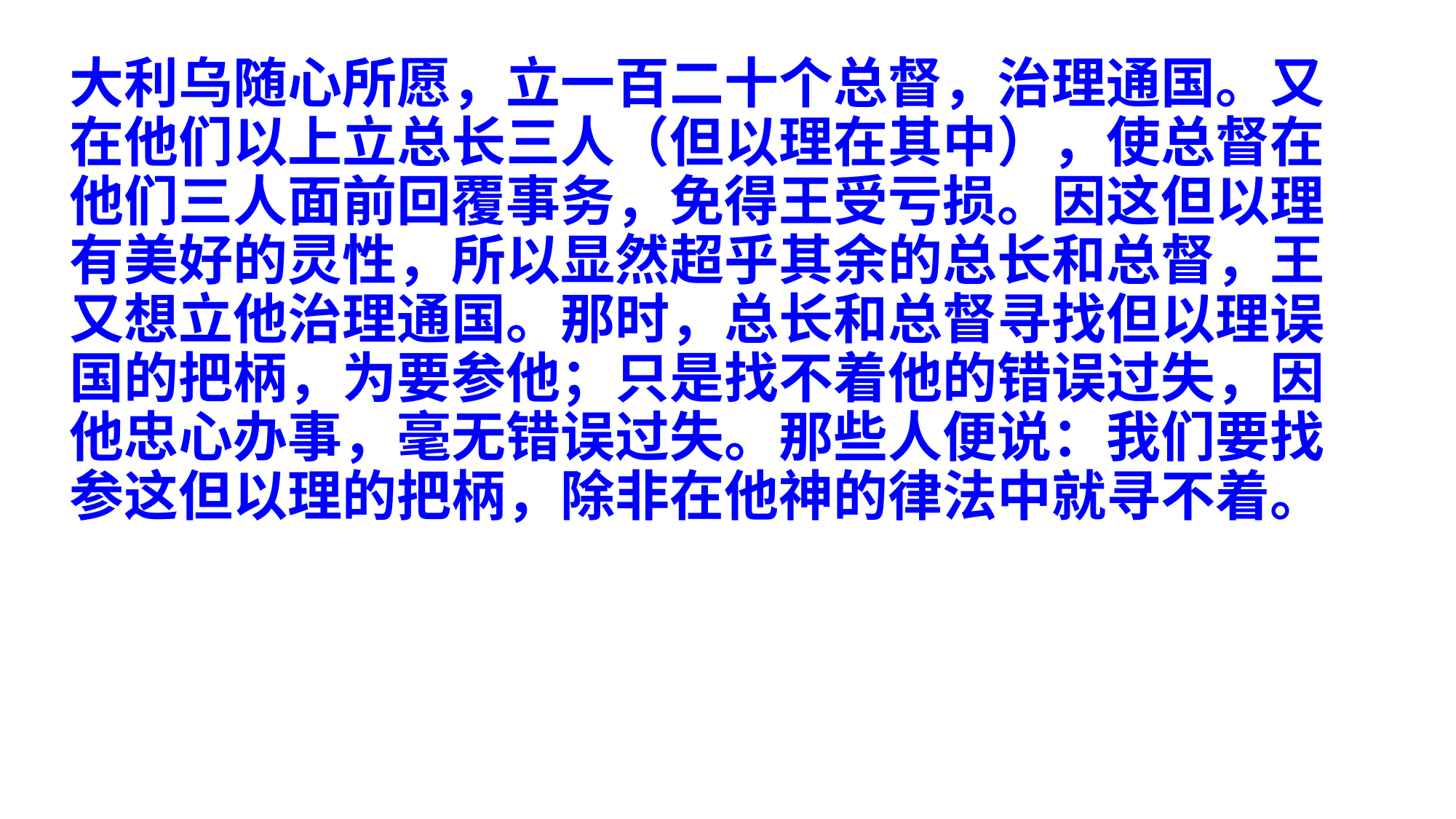

大利乌随心所愿，立一百二十个总督，治理通国。又在他们以上立总长三人（但以理在其中），使总督在他们三人面前回覆事务，免得王受亏损。因这但以理有美好的灵性，所以显然超乎其余的总长和总督，王又想立他治理通国。那时，总长和总督寻找但以理误国的把柄，为要参他；只是找不着他的错误过失，因他忠心办事，毫无错误过失。那些人便说：我们要找参这但以理的把柄，除非在他神的律法中就寻不着。